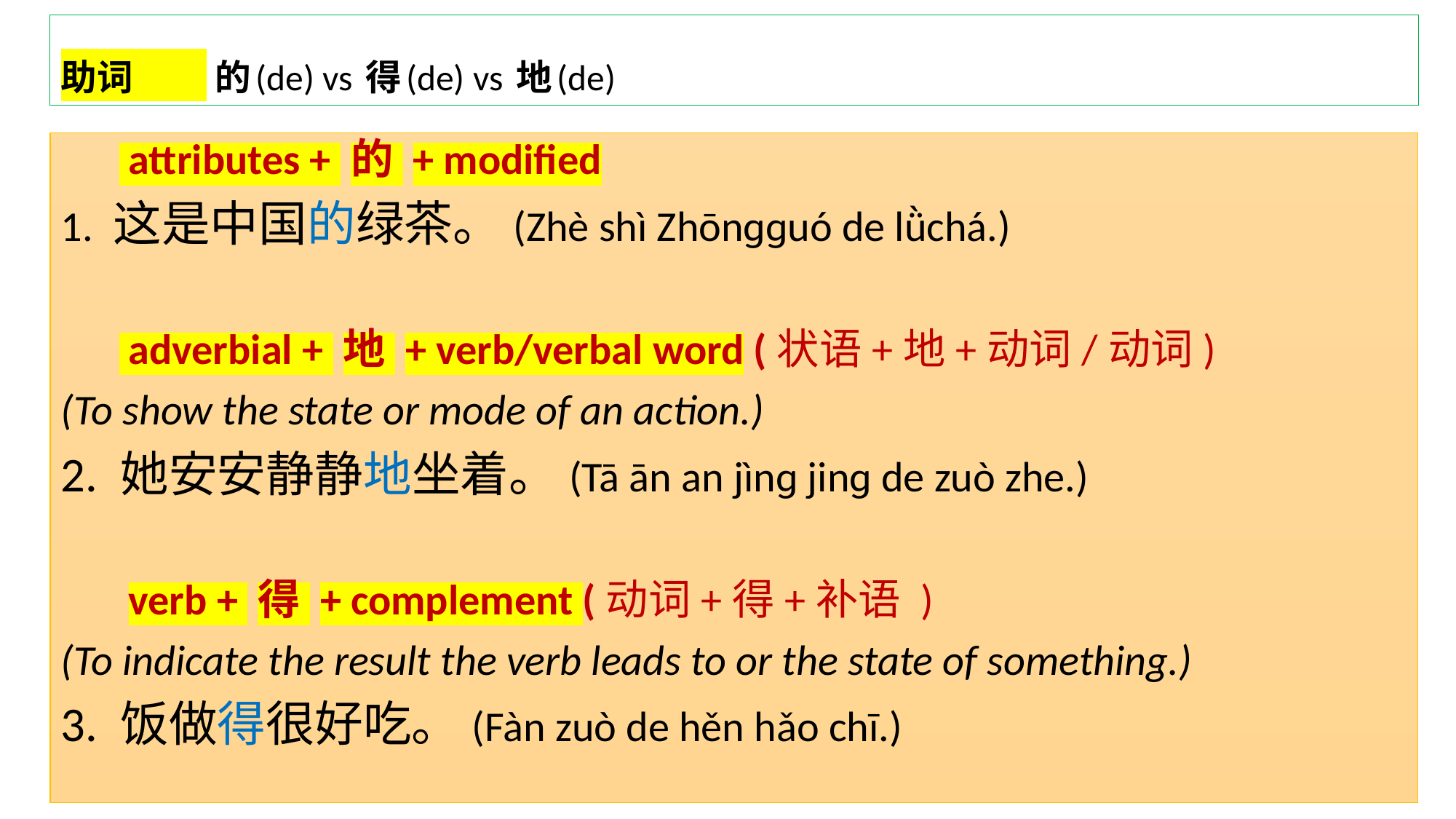

# 助词          的(de) vs 得(de) vs 地(de)

       attributes + 的 + modified
1. 这是中国的绿茶。(Zhè shì Zhōnɡɡuó de lǜchá.)

       adverbial + 地 + verb/verbal word (状语+地+动词/动词)
(To show the state or mode of an action.)
2. 她安安静静地坐着。(Tā ān an jìnɡ jinɡ de zuò zhe.)

       verb + 得 + complement (动词+得+补语 )
(To indicate the result the verb leads to or the state of something.)
3. 饭做得很好吃。(Fàn zuò de hěn hǎo chī.)
5